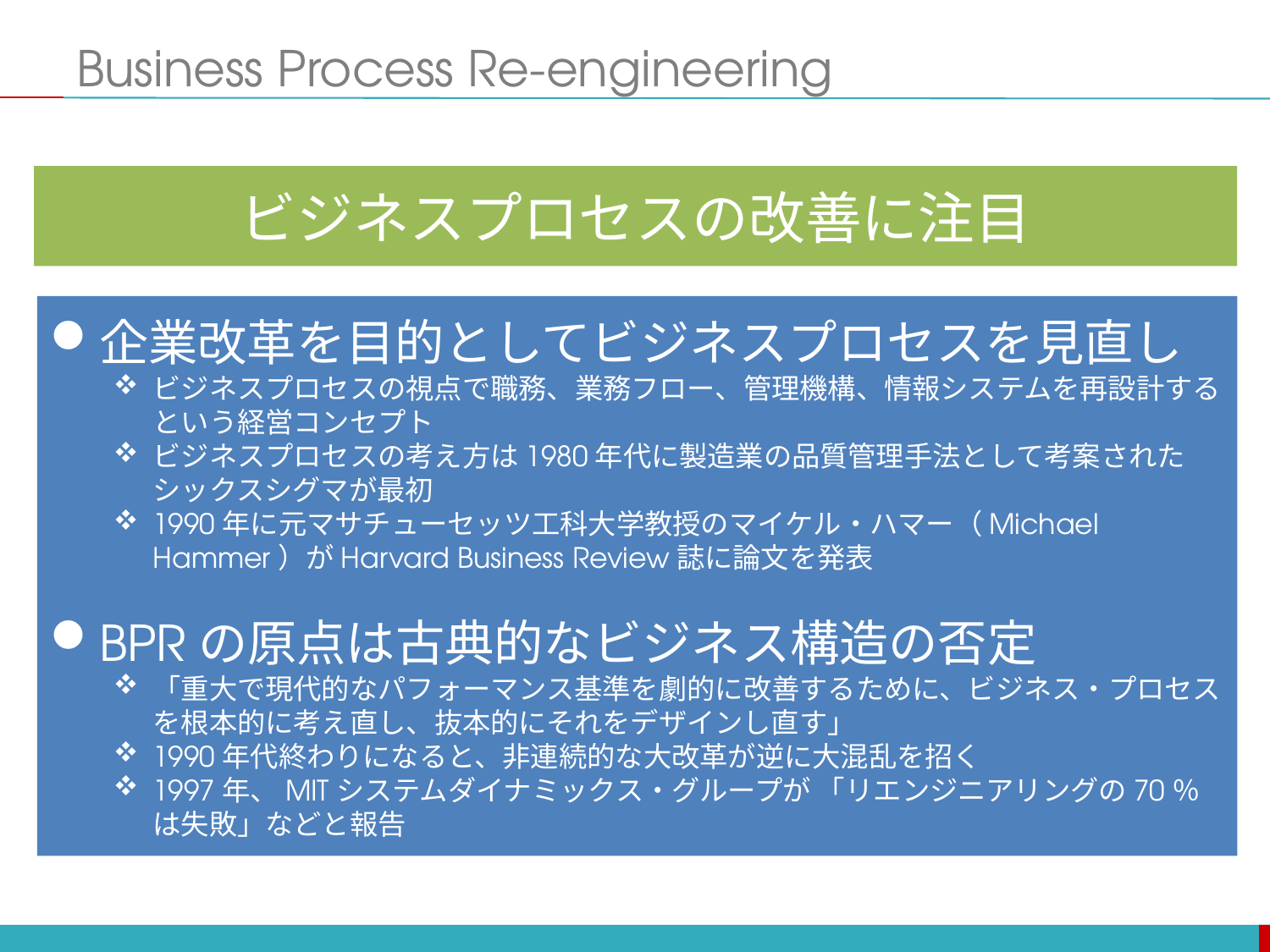

# Business Process Re-engineering
ビジネスプロセスの改善に注目
企業改革を目的としてビジネスプロセスを見直し
ビジネスプロセスの視点で職務、業務フロー、管理機構、情報システムを再設計するという経営コンセプト
ビジネスプロセスの考え方は1980年代に製造業の品質管理手法として考案されたシックスシグマが最初
1990年に元マサチューセッツ工科大学教授のマイケル・ハマー（Michael Hammer）がHarvard Business Review誌に論文を発表

BPRの原点は古典的なビジネス構造の否定
「重大で現代的なパフォーマンス基準を劇的に改善するために、ビジネス・プロセスを根本的に考え直し、抜本的にそれをデザインし直す」
1990年代終わりになると、非連続的な大改革が逆に大混乱を招く
1997年、MITシステムダイナミックス・グループが 「リエンジニアリングの70％は失敗」などと報告